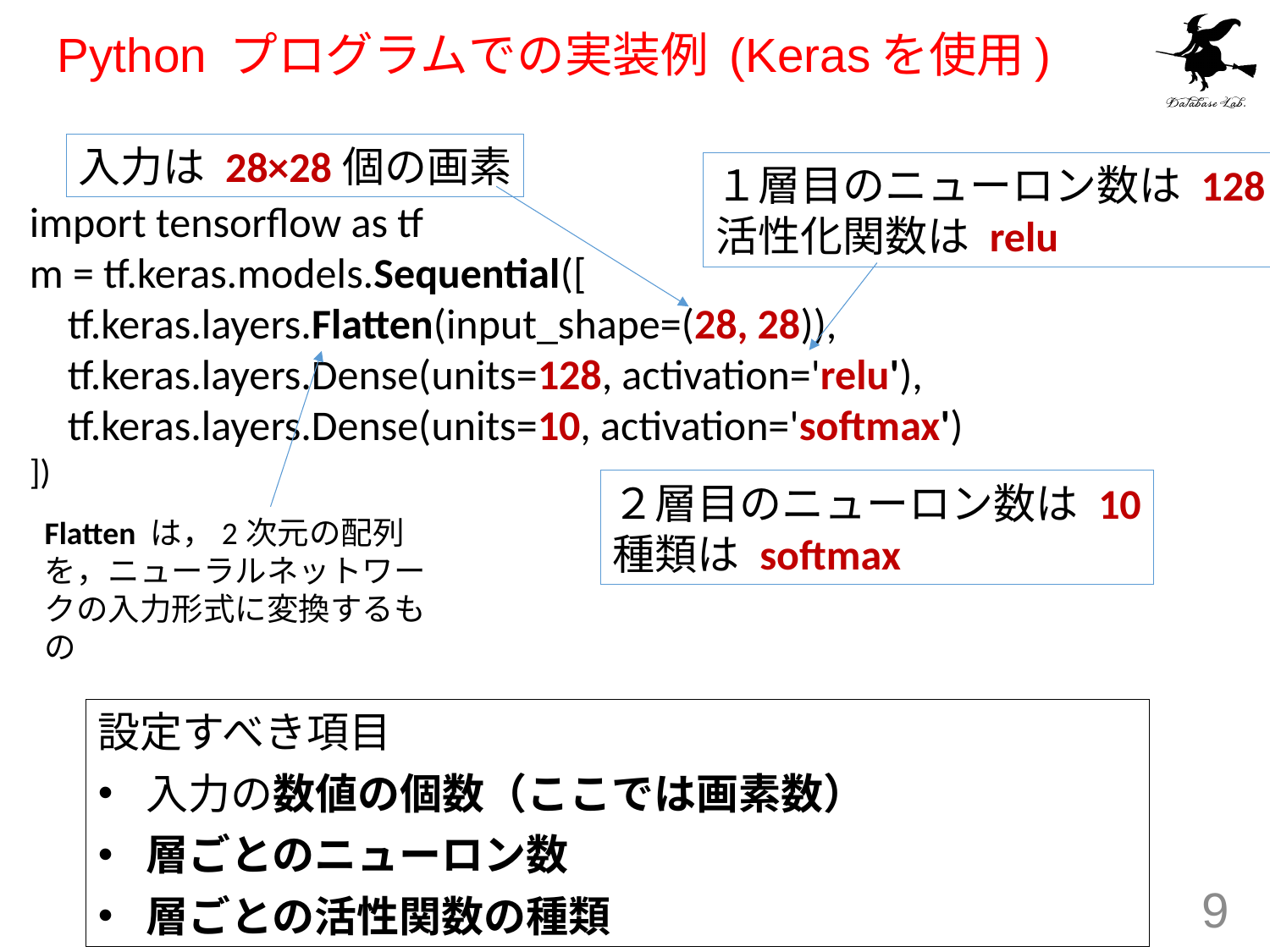

# Python プログラムでの実装例 (Kerasを使用)

import tensorflow as tf
m = tf.keras.models.Sequential([
    tf.keras.layers.Flatten(input_shape=(28, 28)),
    tf.keras.layers.Dense(units=128, activation='relu'),
    tf.keras.layers.Dense(units=10, activation='softmax')
])

入力は 28×28個の画素
１層目のニューロン数は 128
活性化関数は relu
２層目のニューロン数は 10
種類は softmax
Flatten は，2次元の配列を，ニューラルネットワークの入力形式に変換するもの
設定すべき項目
入力の数値の個数（ここでは画素数）
層ごとのニューロン数
層ごとの活性関数の種類
9